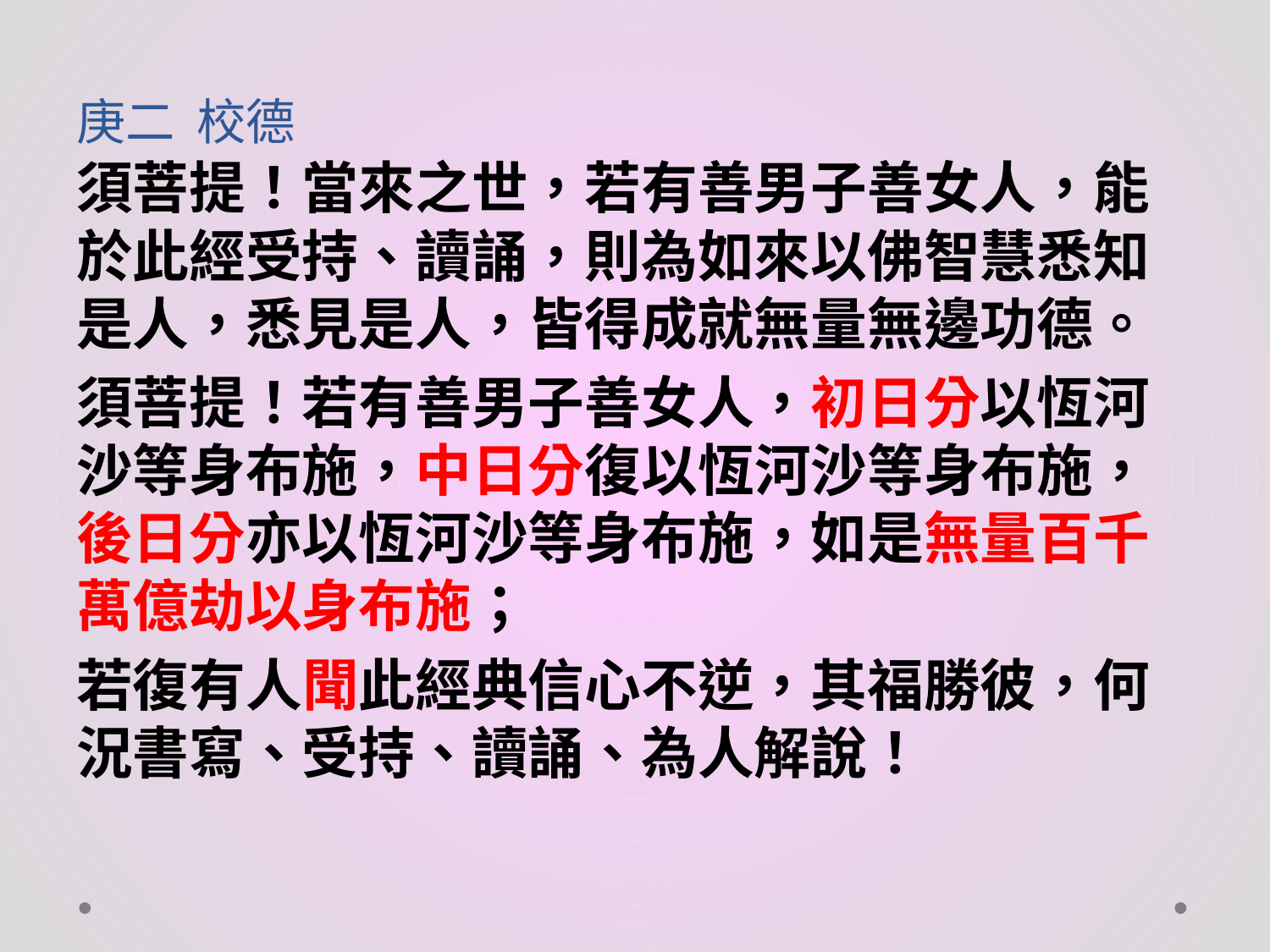

# 庚二  校德
須菩提！當來之世，若有善男子善女人，能於此經受持、讀誦，則為如來以佛智慧悉知是人，悉見是人，皆得成就無量無邊功德。
須菩提！若有善男子善女人，初日分以恆河沙等身布施，中日分復以恆河沙等身布施，後日分亦以恆河沙等身布施，如是無量百千萬億劫以身布施；
若復有人聞此經典信心不逆，其福勝彼，何況書寫、受持、讀誦、為人解說！